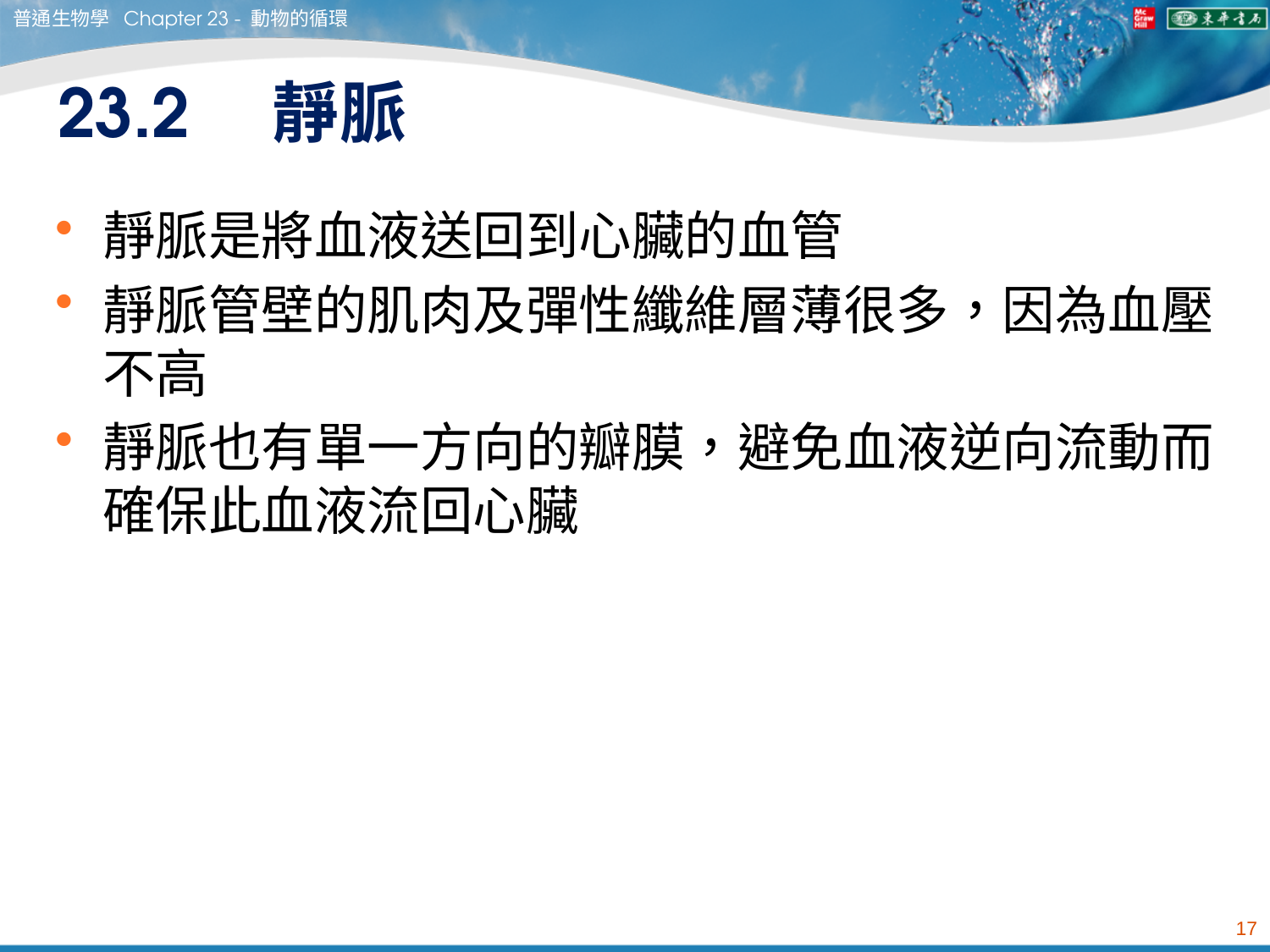

普通生物學  Chapter 23 - 動物的循環
# 23.2　靜脈
靜脈是將血液送回到心臟的血管
靜脈管壁的肌肉及彈性纖維層薄很多，因為血壓不高
靜脈也有單一方向的瓣膜，避免血液逆向流動而確保此血液流回心臟
17